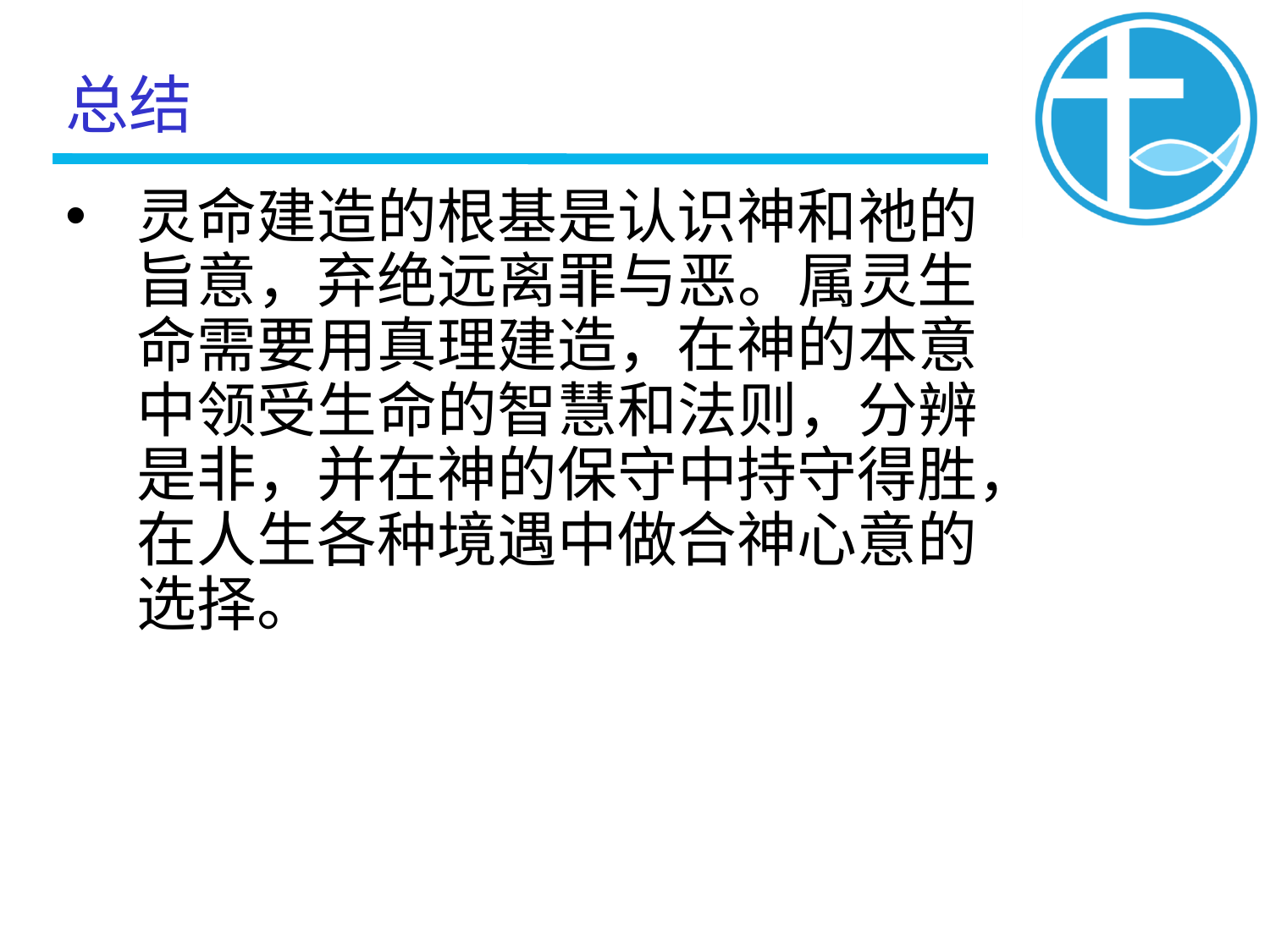

总结

灵命建造的根基是认识神和祂的旨意，弃绝远离罪与恶。属灵生命需要用真理建造，在神的本意中领受生命的智慧和法则，分辨是非，并在神的保守中持守得胜，在人生各种境遇中做合神心意的选择。